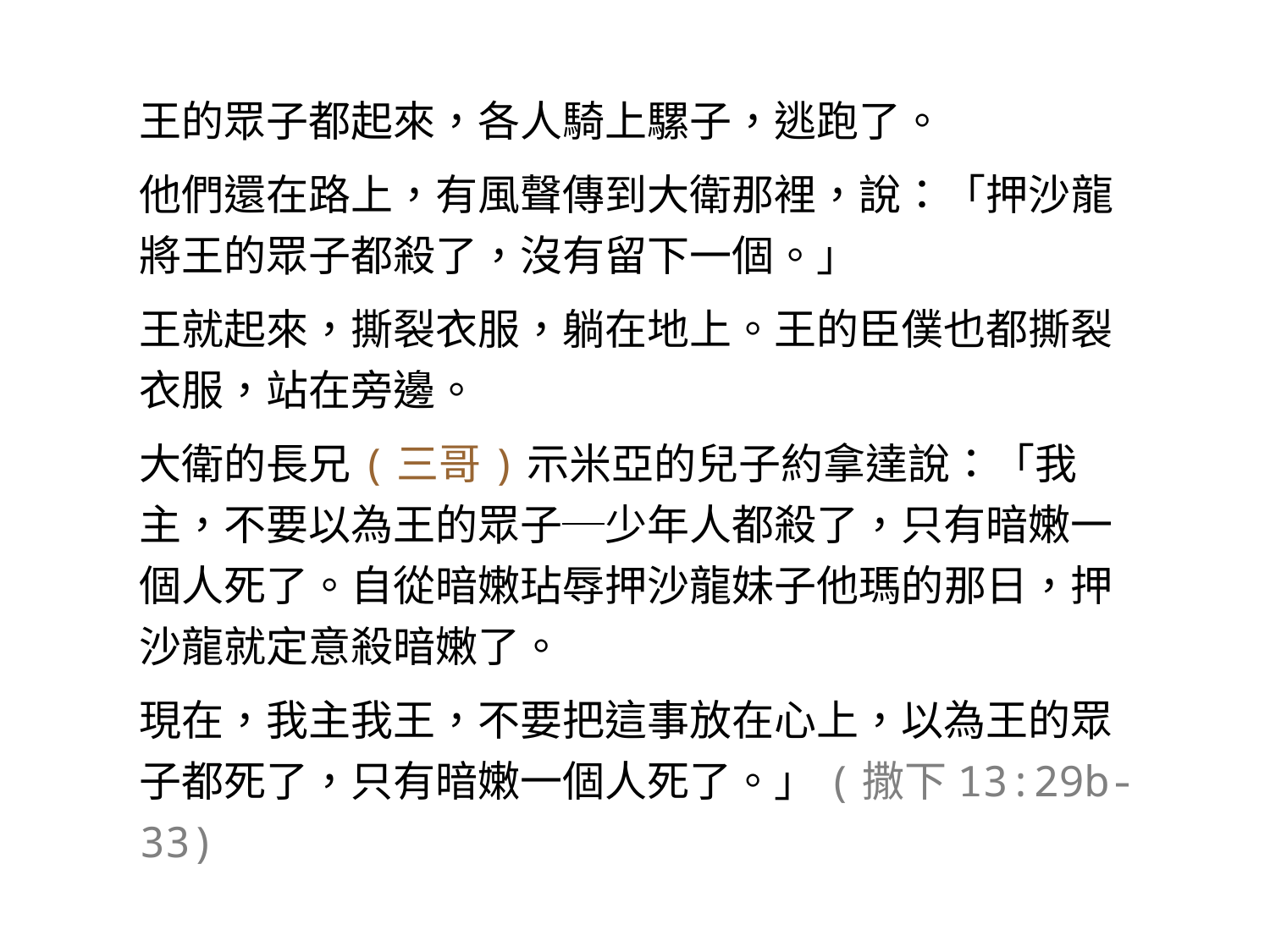

王的眾子都起來，各人騎上騾子，逃跑了。
他們還在路上，有風聲傳到大衛那裡，說：「押沙龍將王的眾子都殺了，沒有留下一個。」
王就起來，撕裂衣服，躺在地上。王的臣僕也都撕裂衣服，站在旁邊。
大衛的長兄(三哥)示米亞的兒子約拿達說：「我主，不要以為王的眾子─少年人都殺了，只有暗嫩一個人死了。自從暗嫩玷辱押沙龍妹子他瑪的那日，押沙龍就定意殺暗嫩了。
現在，我主我王，不要把這事放在心上，以為王的眾子都死了，只有暗嫩一個人死了。」(撒下13:29b-33)